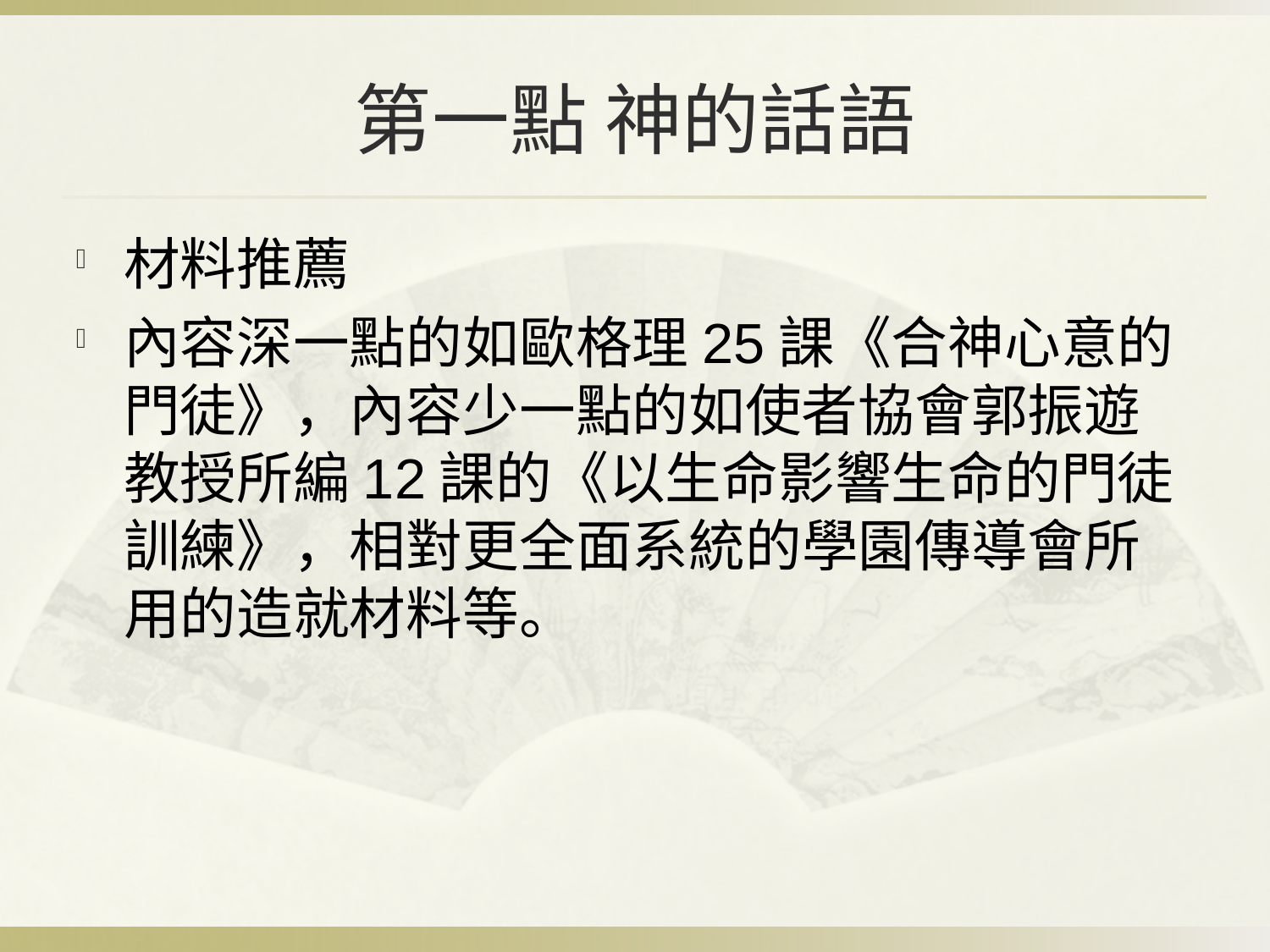

# 第一點 神的話語
材料推薦
內容深一點的如歐格理25課《合神心意的門徒》，內容少一點的如使者協會郭振遊教授所編12課的《以生命影響生命的門徒訓練》，相對更全面系統的學園傳導會所用的造就材料等。